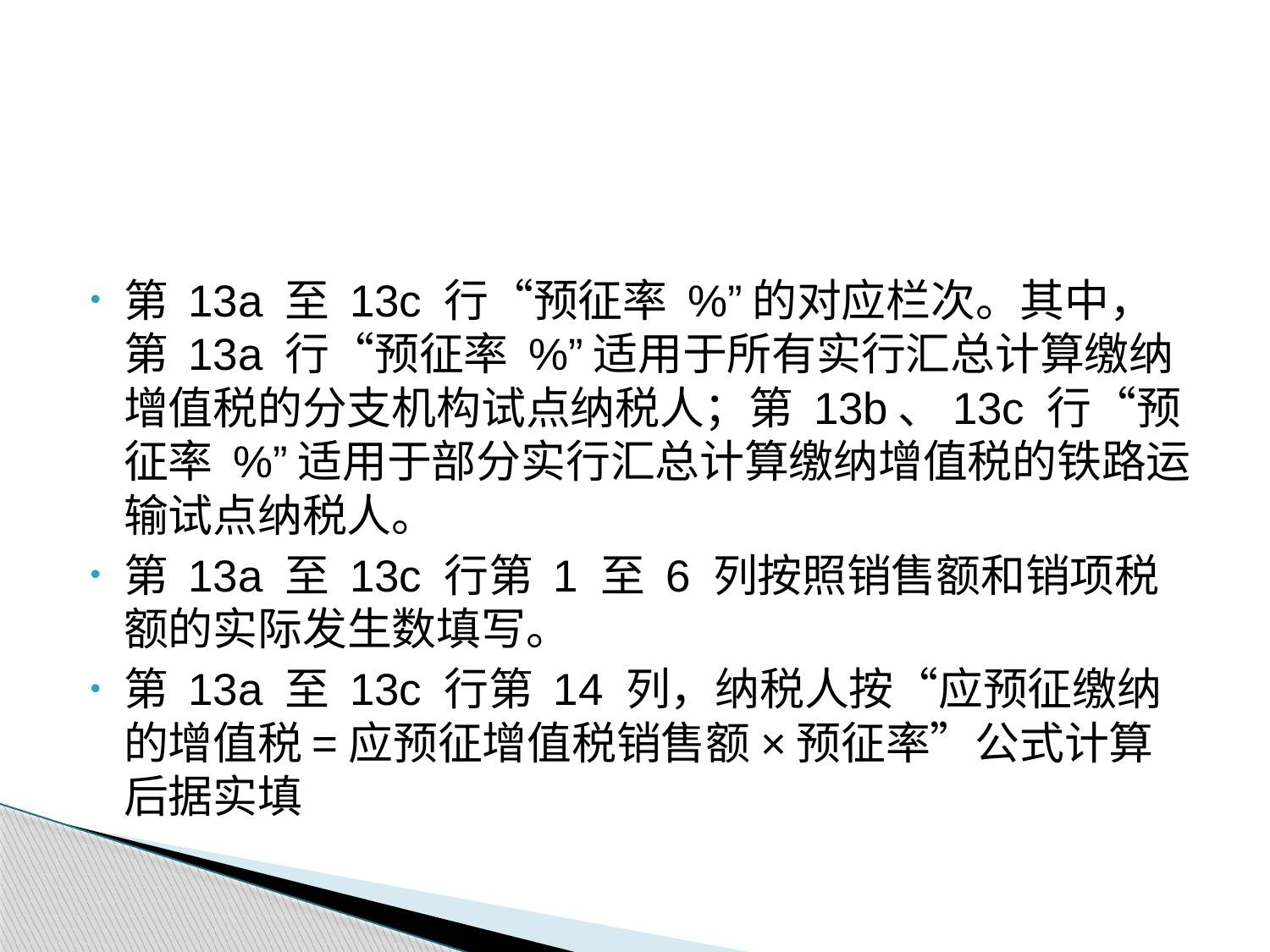

#

第 13a 至 13c 行“预征率 %”的对应栏次。其中，第 13a 行“预征率 %”适用于所有实行汇总计算缴纳增值税的分支机构试点纳税人；第 13b、13c 行“预征率 %”适用于部分实行汇总计算缴纳增值税的铁路运输试点纳税人。
第 13a 至 13c 行第 1 至 6 列按照销售额和销项税额的实际发生数填写。
第 13a 至 13c 行第 14 列，纳税人按“应预征缴纳的增值税=应预征增值税销售额×预征率”公式计算后据实填